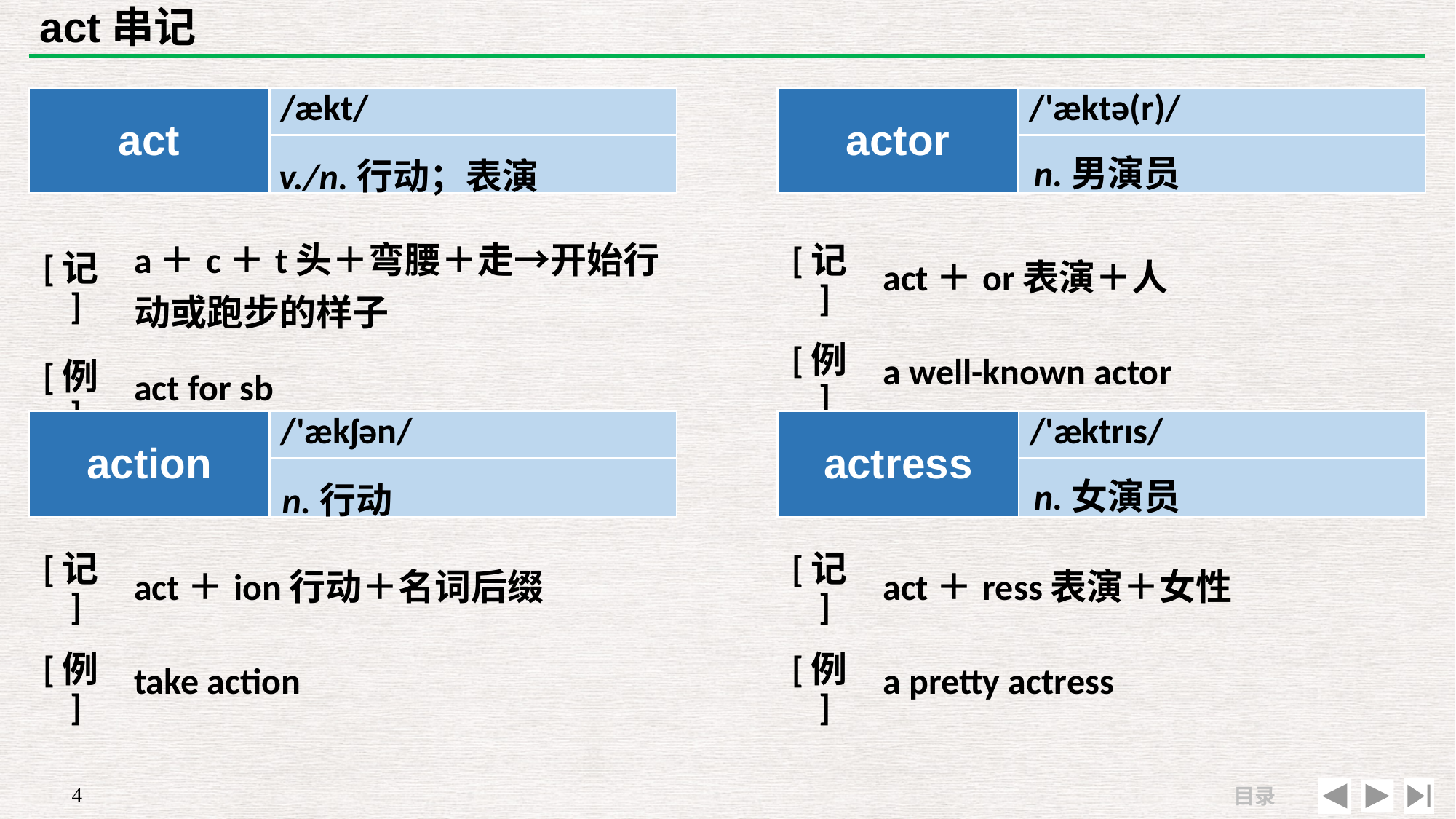

# act串记

| act | /ækt/ |
| --- | --- |
|  |  |
| actor | /'æktə(r)/ |
| --- | --- |
|  |  |
n.男演员
v./n.行动；表演
| [记] | a＋c＋t头＋弯腰＋走→开始行动或跑步的样子 |
| --- | --- |
| [例] | act for sb |
| [记] | act＋or表演＋人 |
| --- | --- |
| [例] | a well-known actor |
| action | /'ækʃən/ |
| --- | --- |
|  |  |
| actress | /'æktrɪs/ |
| --- | --- |
|  |  |
n.女演员
n.行动
| [记] | act＋ion行动＋名词后缀 |
| --- | --- |
| [例] | take action |
| [记] | act＋ress表演＋女性 |
| --- | --- |
| [例] | a pretty actress |